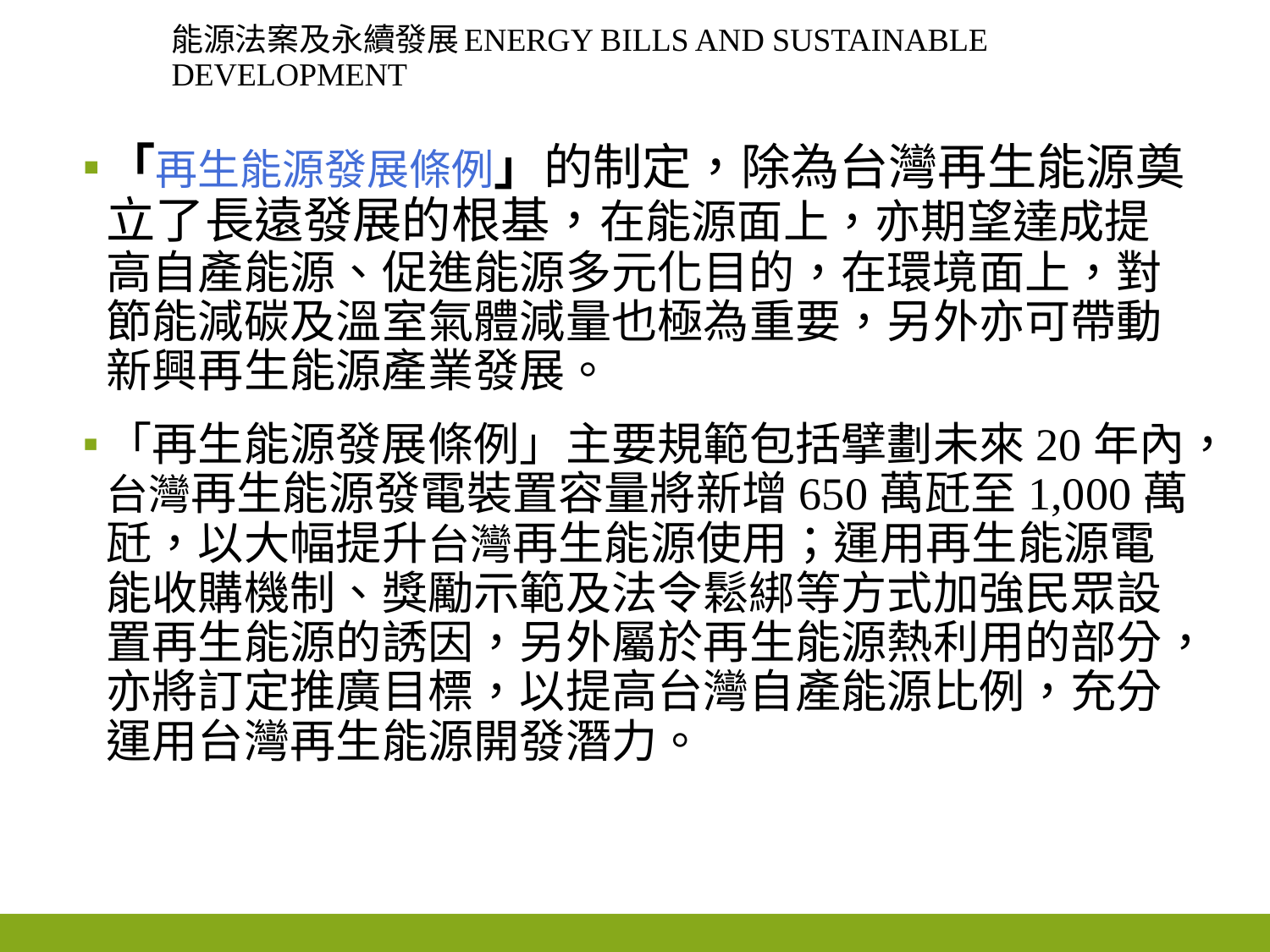

# 能源法案及永續發展Energy bills and sustainable development
「再生能源發展條例」的制定，除為台灣再生能源奠立了長遠發展的根基，在能源面上，亦期望達成提高自產能源、促進能源多元化目的，在環境面上，對節能減碳及溫室氣體減量也極為重要，另外亦可帶動新興再生能源產業發展。
「再生能源發展條例」主要規範包括擘劃未來20年內，台灣再生能源發電裝置容量將新增650萬瓩至1,000萬瓩，以大幅提升台灣再生能源使用；運用再生能源電能收購機制、獎勵示範及法令鬆綁等方式加強民眾設置再生能源的誘因，另外屬於再生能源熱利用的部分，亦將訂定推廣目標，以提高台灣自產能源比例，充分運用台灣再生能源開發潛力。